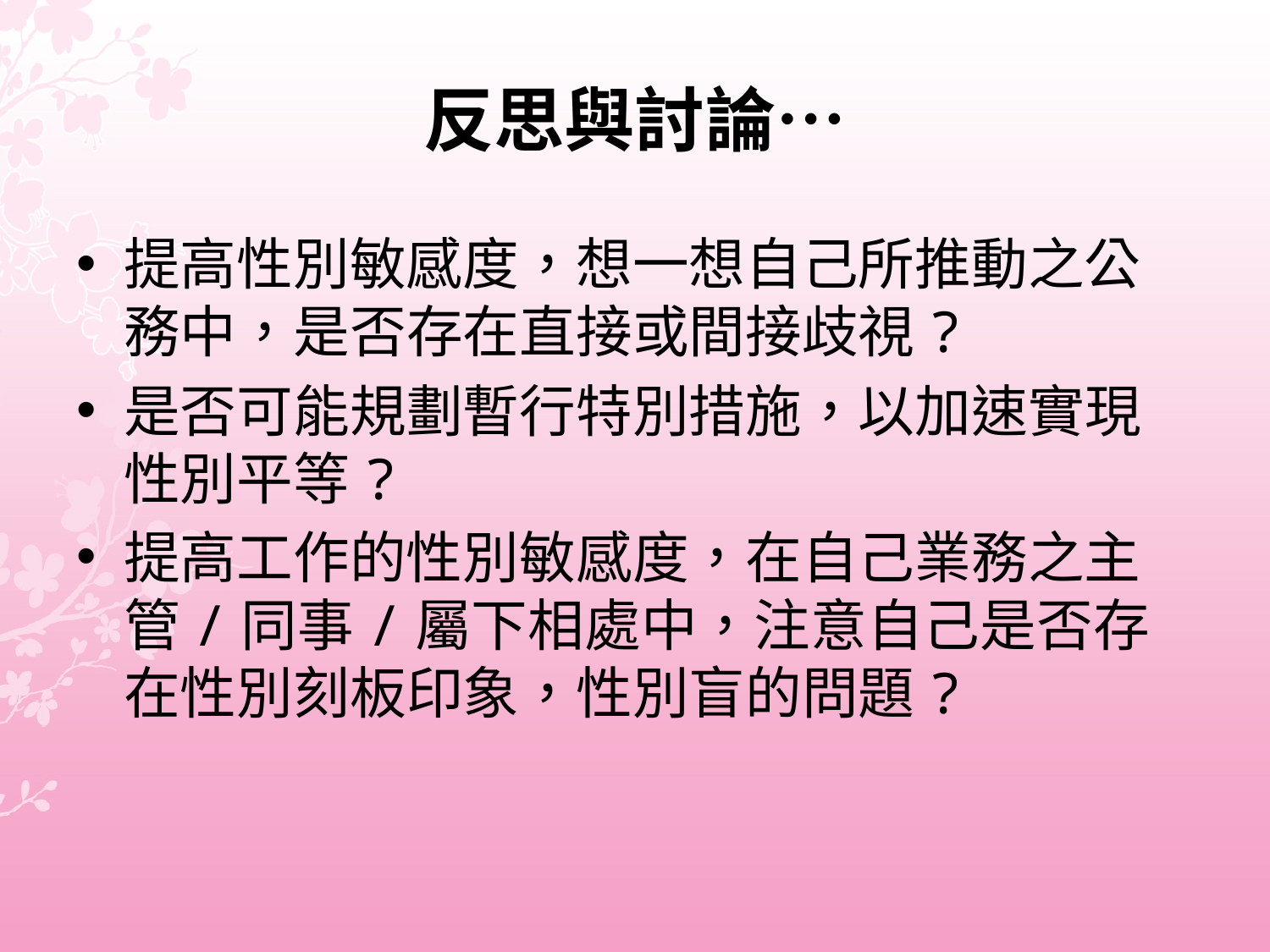

# 反思與討論…
提高性別敏感度，想一想自己所推動之公務中，是否存在直接或間接歧視?
是否可能規劃暫行特別措施，以加速實現性別平等?
提高工作的性別敏感度，在自己業務之主管/同事/屬下相處中，注意自己是否存在性別刻板印象，性別盲的問題?